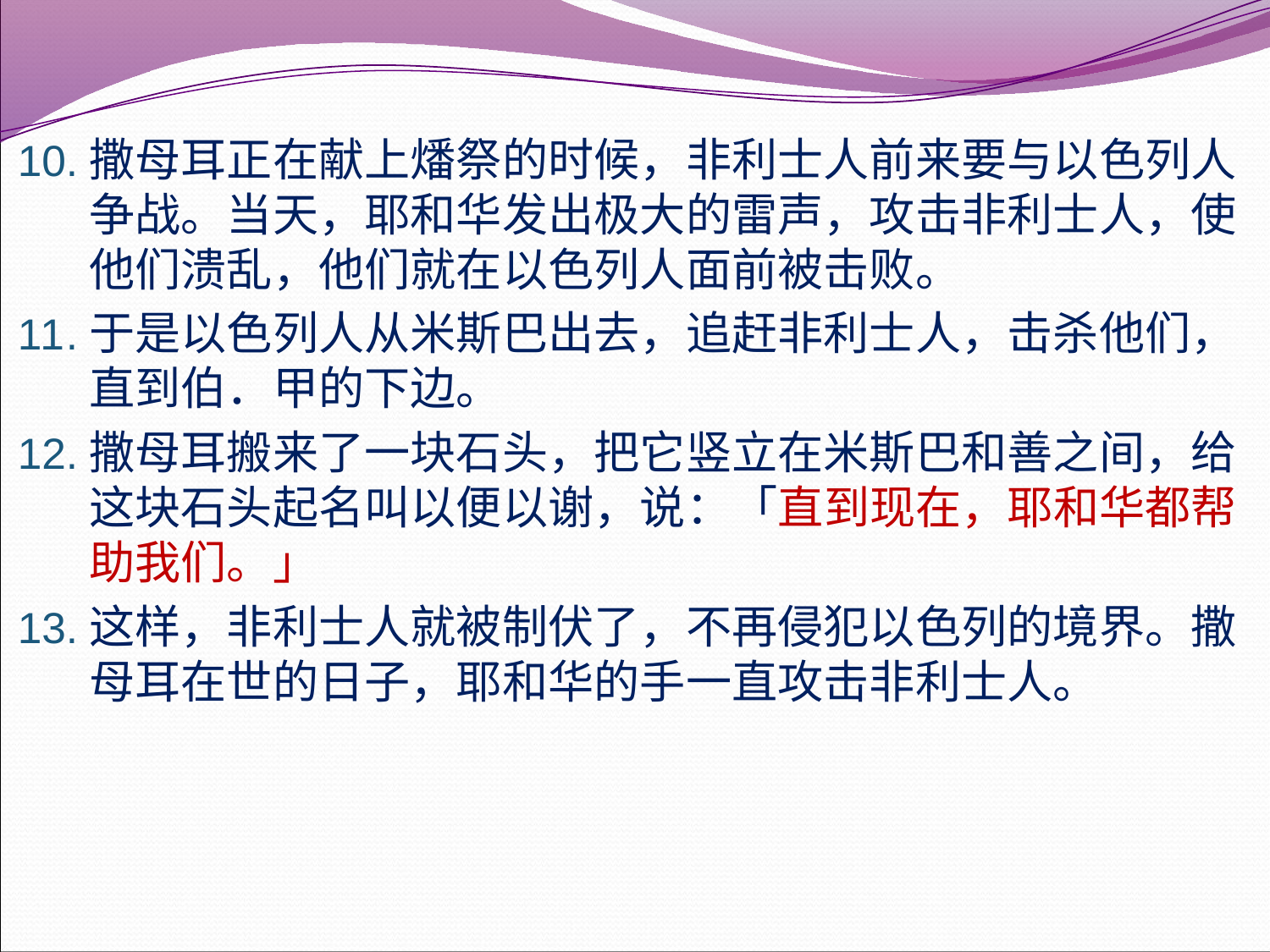

撒母耳正在献上燔祭的时候，非利士人前来要与以色列人争战。当天，耶和华发出极大的雷声，攻击非利士人，使他们溃乱，他们就在以色列人面前被击败。
于是以色列人从米斯巴出去，追赶非利士人，击杀他们，直到伯．甲的下边。
撒母耳搬来了一块石头，把它竖立在米斯巴和善之间，给这块石头起名叫以便以谢，说：「直到现在，耶和华都帮助我们。」
这样，非利士人就被制伏了，不再侵犯以色列的境界。撒母耳在世的日子，耶和华的手一直攻击非利士人。